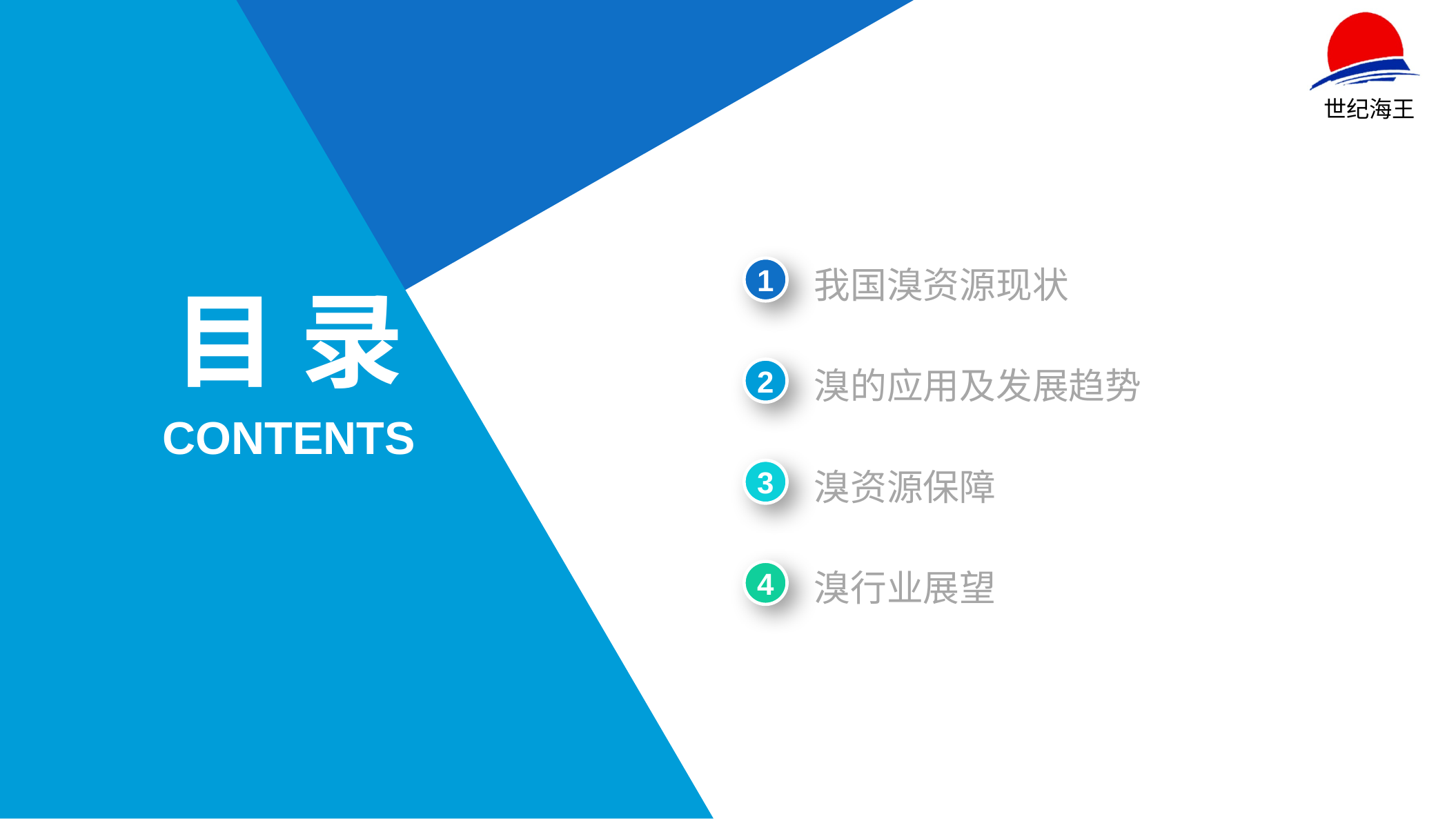

1
我国溴资源现状
目 录
2
溴的应用及发展趋势
CONTENTS
3
溴资源保障
4
溴行业展望